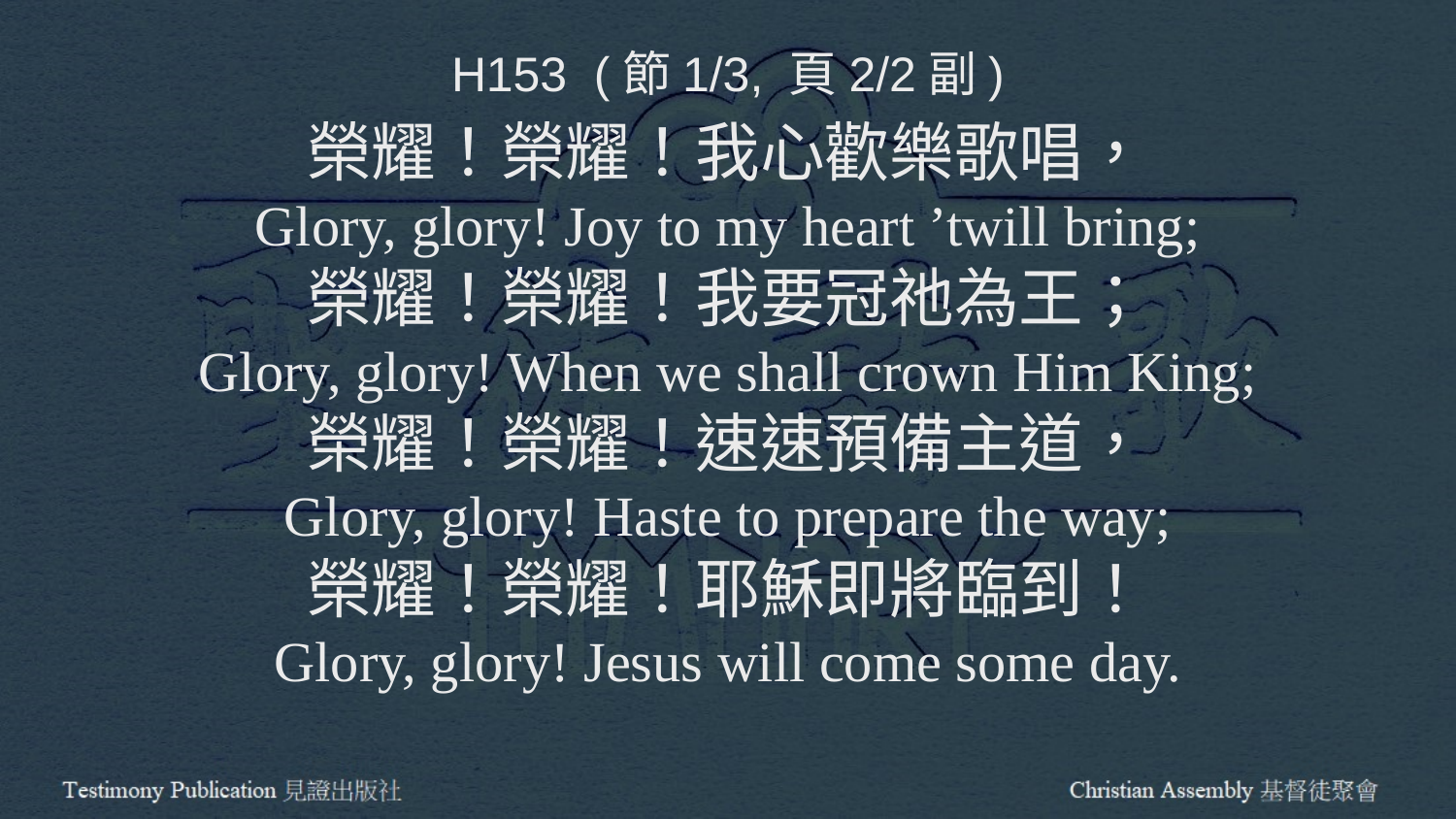

H153  (節1/3, 頁2/2副)
榮耀！榮耀！我心歡樂歌唱，
Glory, glory! Joy to my heart ’twill bring;
榮耀！榮耀！我要冠祂為王；
Glory, glory! When we shall crown Him King;
榮耀！榮耀！速速預備主道，
Glory, glory! Haste to prepare the way;
榮耀！榮耀！耶穌即將臨到！
Glory, glory! Jesus will come some day.